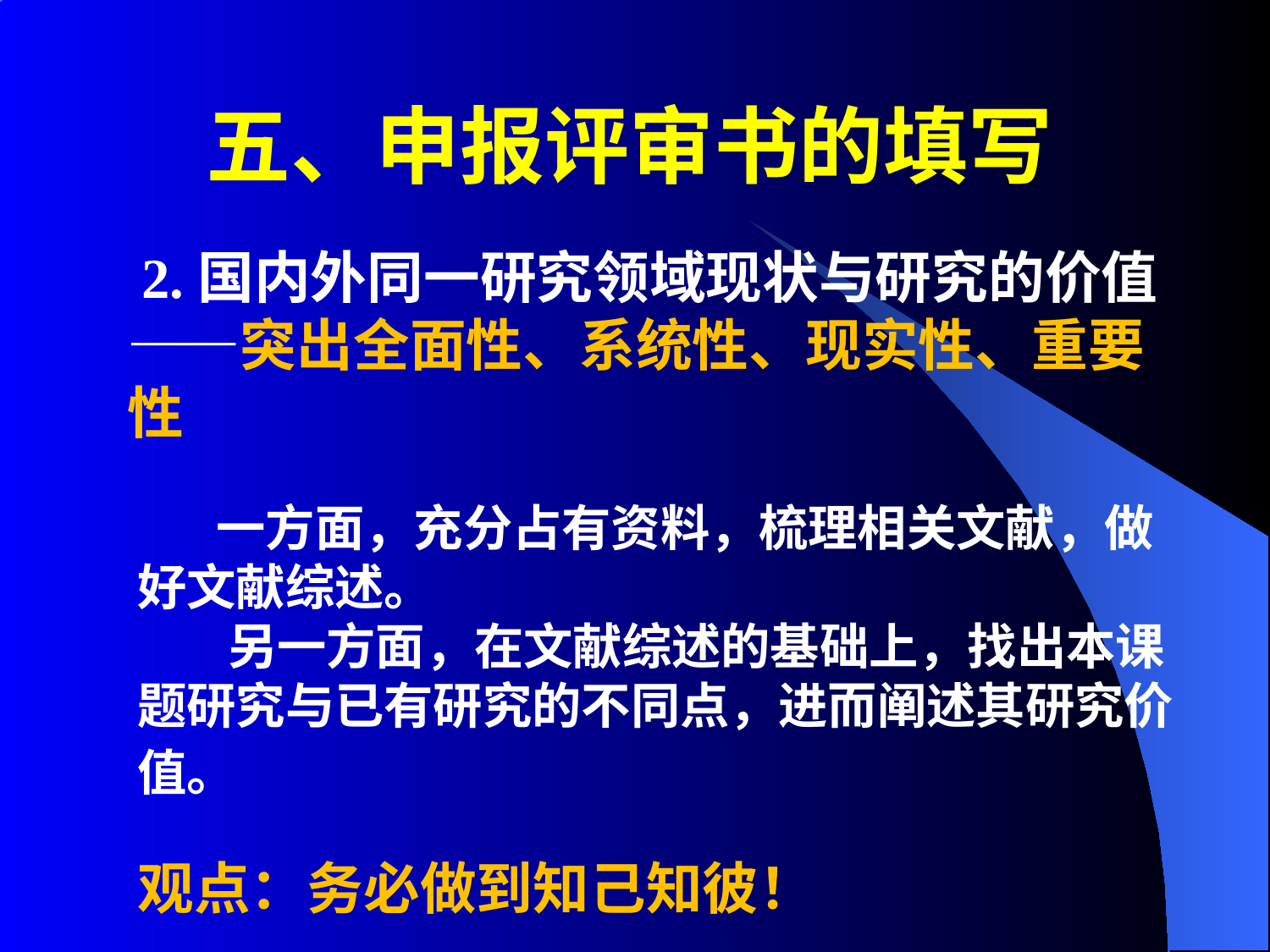

五、申报评审书的填写
 2.国内外同一研究领域现状与研究的价值——突出全面性、系统性、现实性、重要性

      一方面，充分占有资料，梳理相关文献，做好文献综述。
       另一方面，在文献综述的基础上，找出本课题研究与已有研究的不同点，进而阐述其研究价值。

观点：务必做到知己知彼！